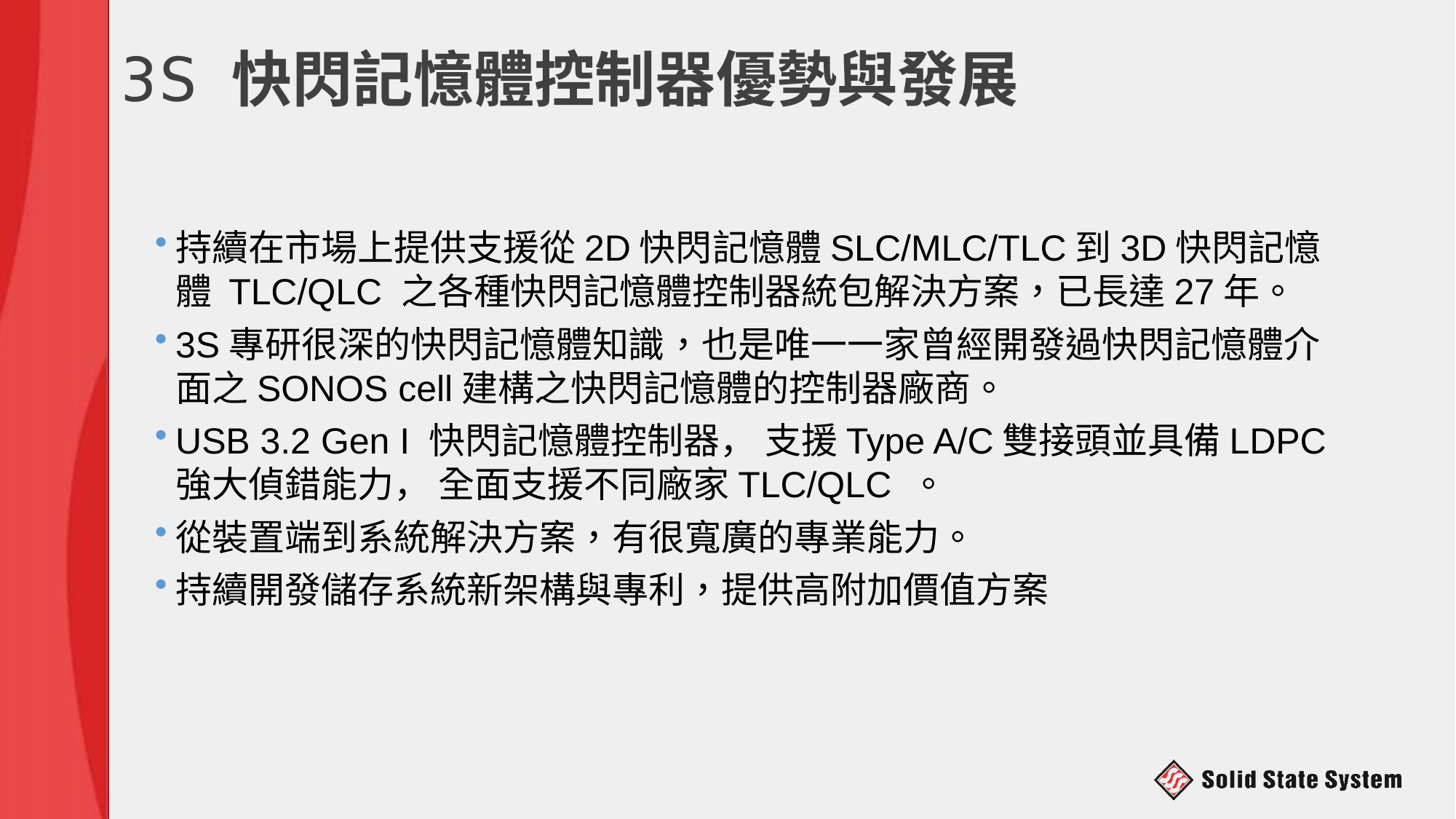

# 3S 快閃記憶體控制器優勢與發展
持續在市場上提供支援從2D快閃記憶體SLC/MLC/TLC到3D快閃記憶體 TLC/QLC 之各種快閃記憶體控制器統包解決方案，已長達27年。
3S專研很深的快閃記憶體知識，也是唯一一家曾經開發過快閃記憶體介面之SONOS cell建構之快閃記憶體的控制器廠商。
USB 3.2 Gen I 快閃記憶體控制器， 支援Type A/C雙接頭並具備LDPC強大偵錯能力， 全面支援不同廠家TLC/QLC 。
從裝置端到系統解決方案，有很寬廣的專業能力。
持續開發儲存系統新架構與專利，提供高附加價值方案